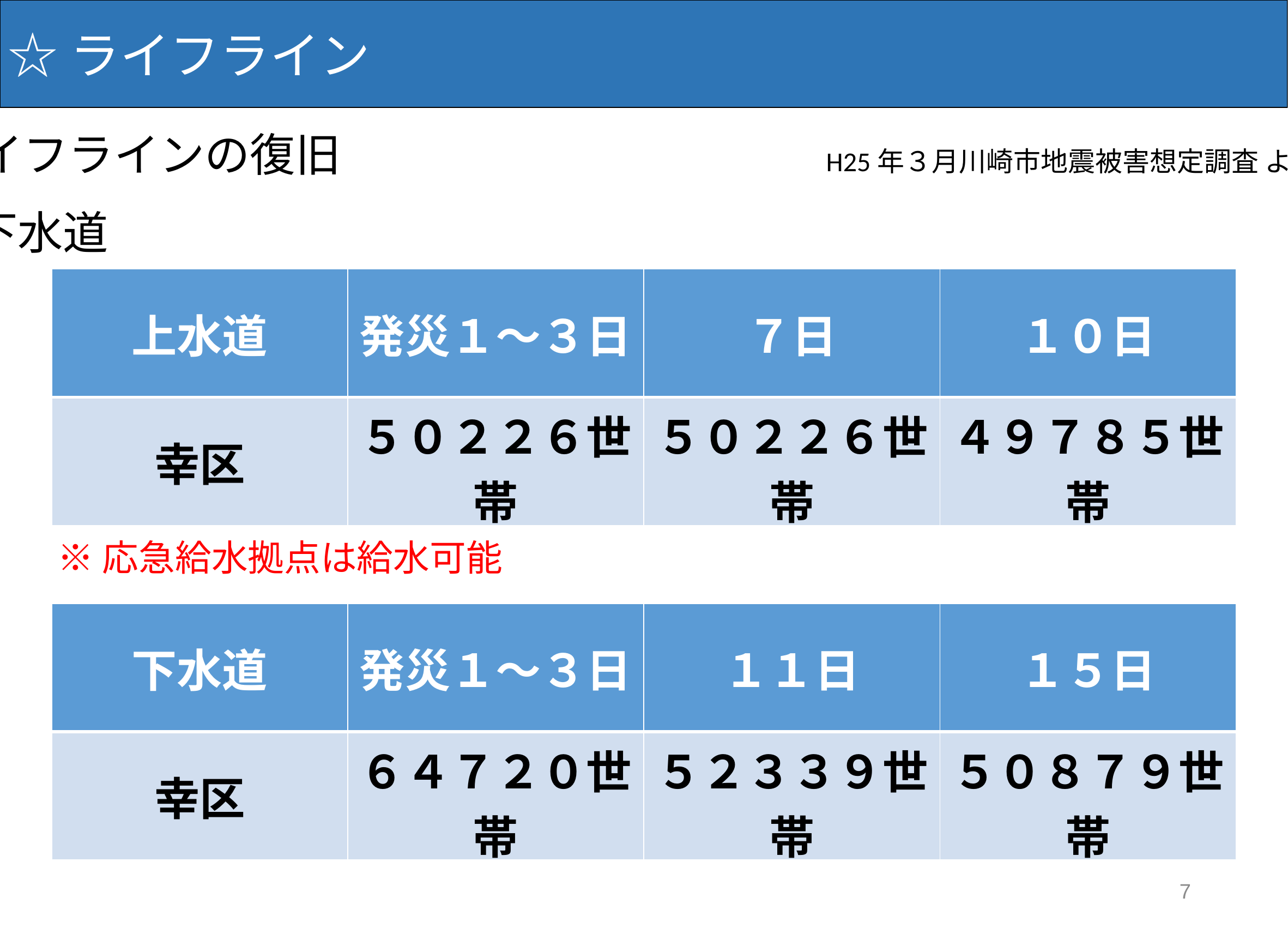

7
☆ライフライン
ライフラインの復旧　　　　　　　　　  　H25年３月川崎市地震被害想定調査 より
上下水道
| 上水道 | 発災１～３日 | ７日 | １０日 |
| --- | --- | --- | --- |
| 幸区 | ５０２２６世帯 | ５０２２６世帯 | ４９７８５世帯 |
※応急給水拠点は給水可能
| 下水道 | 発災１～３日 | １１日 | １５日 |
| --- | --- | --- | --- |
| 幸区 | ６４７２０世帯 | ５２３３９世帯 | ５０８７９世帯 |